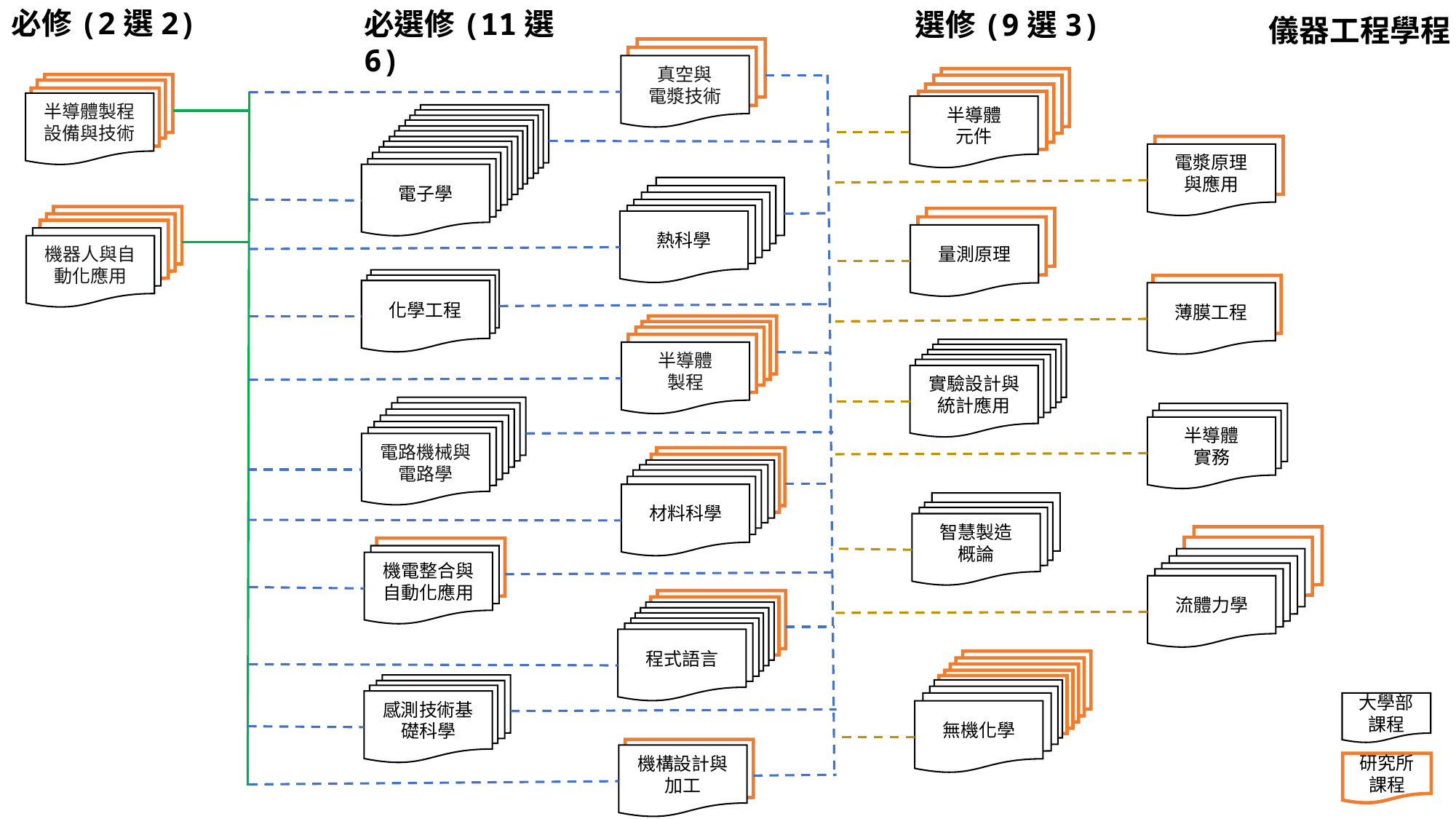

必選修(11選6)
必修(2選2)
儀器工程學程
選修(9選3)
CH763
BE823R
真空與
電漿技術
ME676
CH414R
EL340
EL414R
EL480R
MS502R
ME704
半導體製程設備與技術
半導體
元件
PH397E
CS106
ME271L
EL201
EE380
BE205
CH763
BE303
EL221
電漿原理
與應用
EE381
EL255
EE255G
電子學
ME341
ME142
CH341D/
CH344E
CH342
CH311H/
CH245D/CH245F
ME366
ME704
熱科學
CS405
EL497
ME364
量測原理
EE218D
機器人與自動化應用
CH054
CH241
EL691
化學工程
薄膜工程
CH414R
EL414R
PH528
PH451
MA204
半導體
製程
ME908
EL440
MA899
IE451
實驗設計與統計應用
EL202
EE629
TSMC
EE630
TSMC
EL222
半導體
實務
ME304
IE162
電路機械與電路學
CH871
ME372
BE305G
CY240E
CY248E
ME372
材料科學
IE302
IE527
ME733
智慧製造
概論
CE222
ME222
ME420
ME511D
ME305
機電整合與自動化應用
EN001D
CH310
CH762R
流體力學
ME379
ME737R
BE170
CS220
CE170
CH318
ME057
程式語言
CY640V
CY640R
CY640r
CY302R
CY468
CY302r
CY302L
ME398
ME409
CY344G/
CY345H
感測技術基礎科學
CY345
大學部課程
無機化學
ME379
機構設計與加工
研究所課程